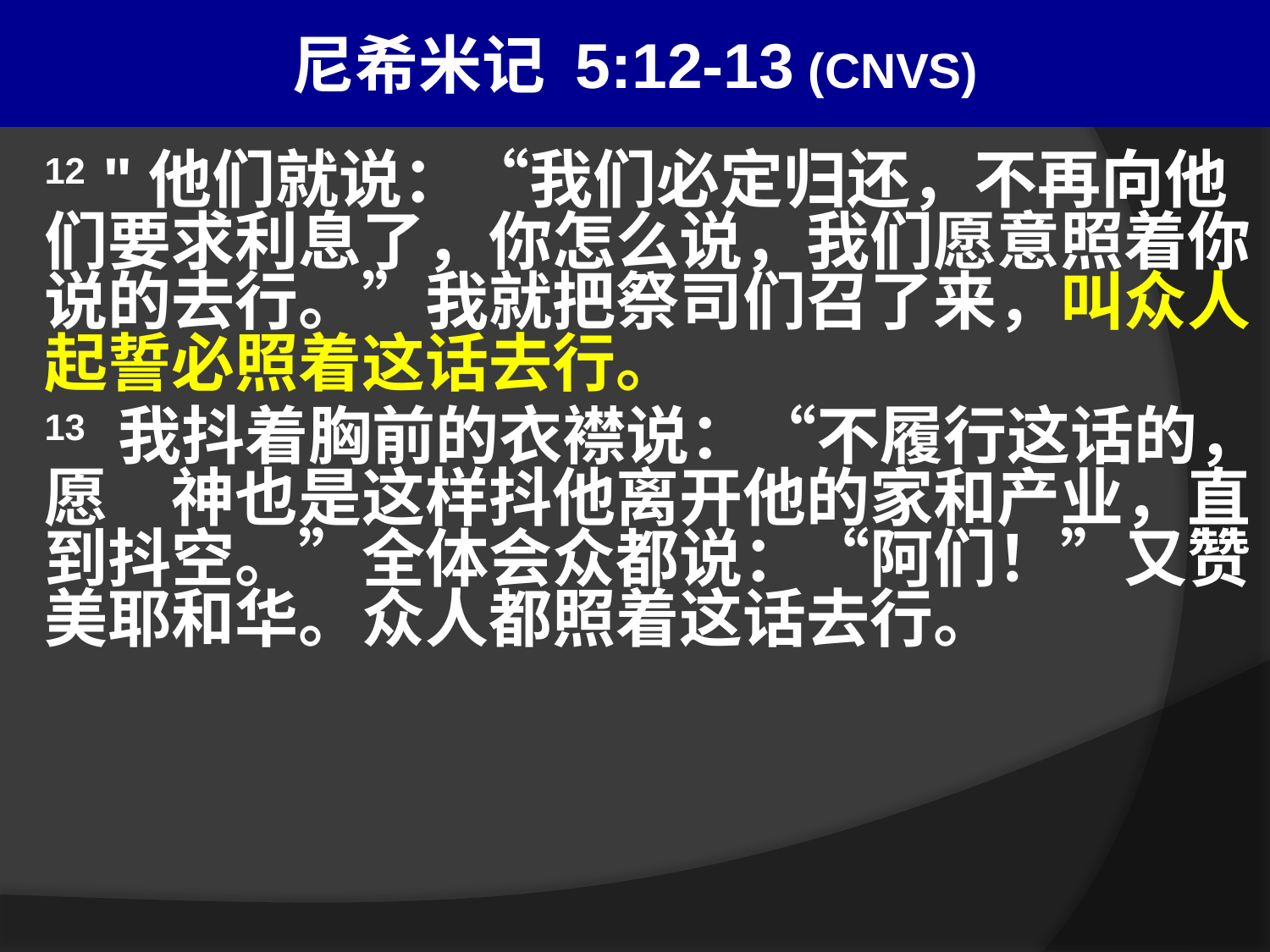

# 尼希米记 5:12-13 (CNVS)
12 "他们就说：“我们必定归还，不再向他们要求利息了，你怎么说，我们愿意照着你说的去行。”我就把祭司们召了来，叫众人起誓必照着这话去行。
13 我抖着胸前的衣襟说：“不履行这话的，愿　神也是这样抖他离开他的家和产业，直到抖空。”全体会众都说：“阿们！”又赞美耶和华。众人都照着这话去行。